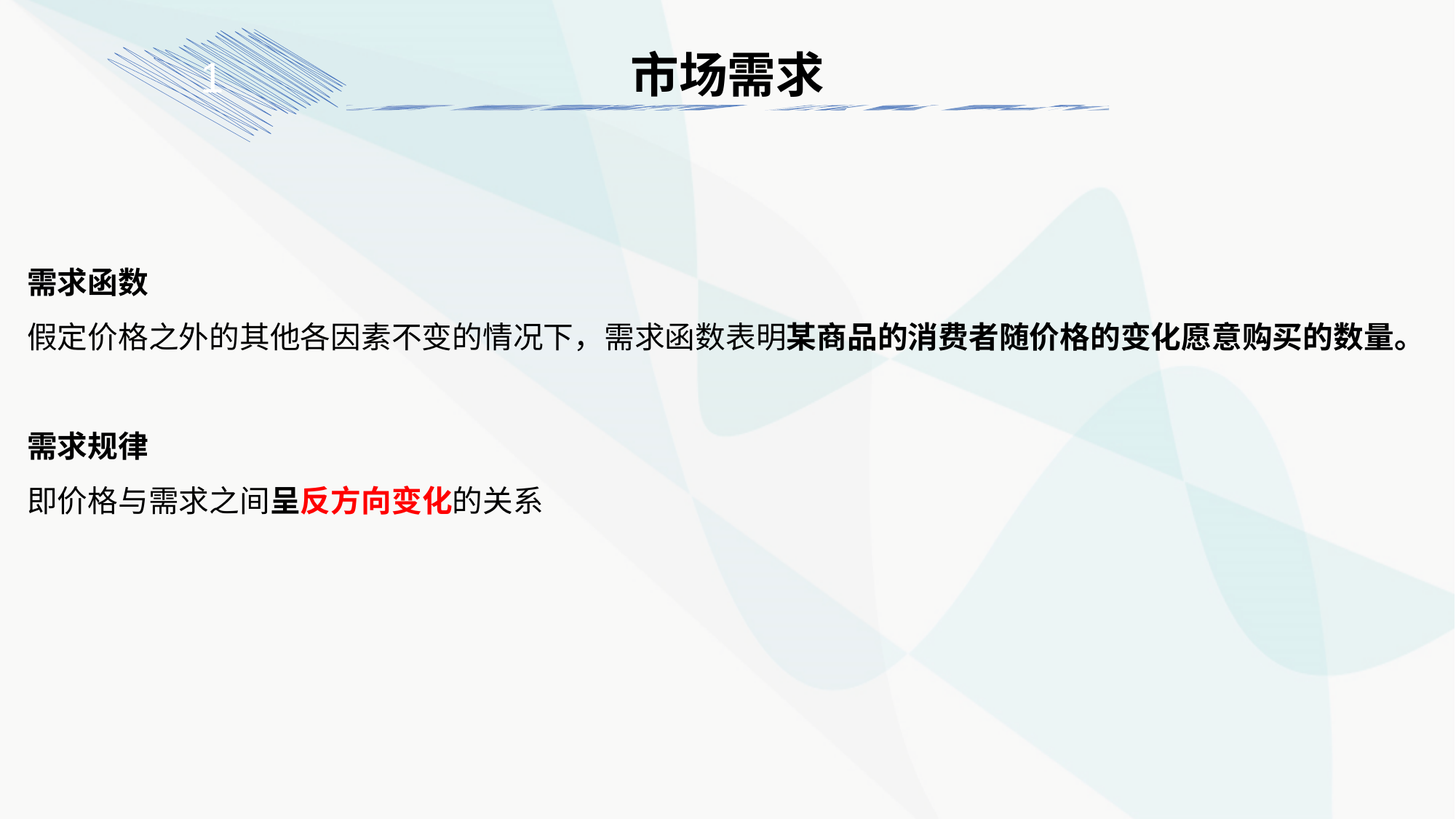

市场需求
1
需求函数
假定价格之外的其他各因素不变的情况下，需求函数表明某商品的消费者随价格的变化愿意购买的数量。

需求规律
即价格与需求之间呈反方向变化的关系